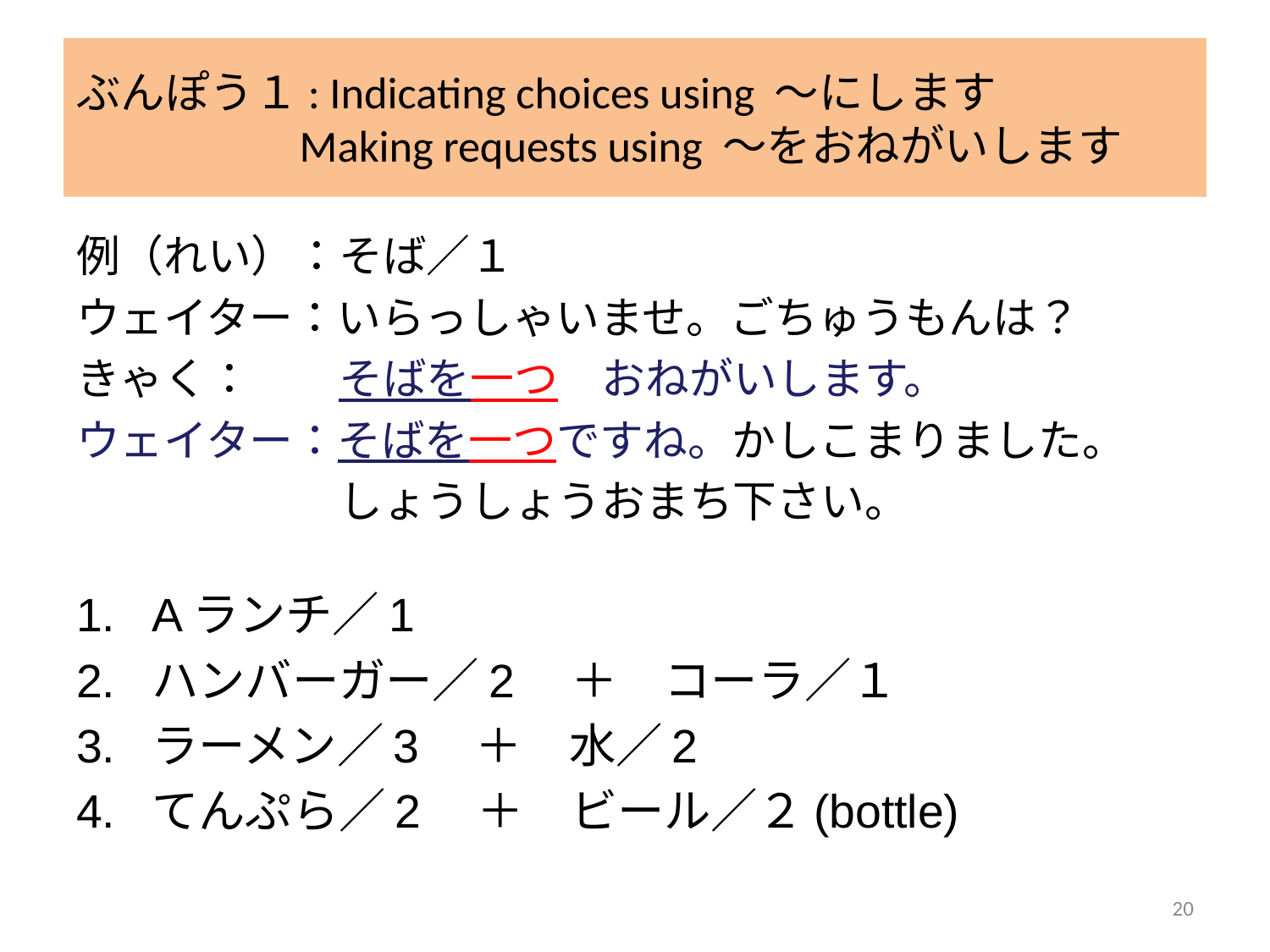

# ぶんぽう１: Indicating choices using ～にします Making requests using ～をおねがいします
例（れい）：そば／１
ウェイター：いらっしゃいませ。ごちゅうもんは？
きゃく：　　そばを一つ　おねがいします。
ウェイター：そばを一つですね。かしこまりました。
　　　　　　しょうしょうおまち下さい。

Aランチ／1
ハンバーガー／2　＋　コーラ／１
ラーメン／3　＋　水／2
てんぷら／2　＋　ビール／２(bottle)
20